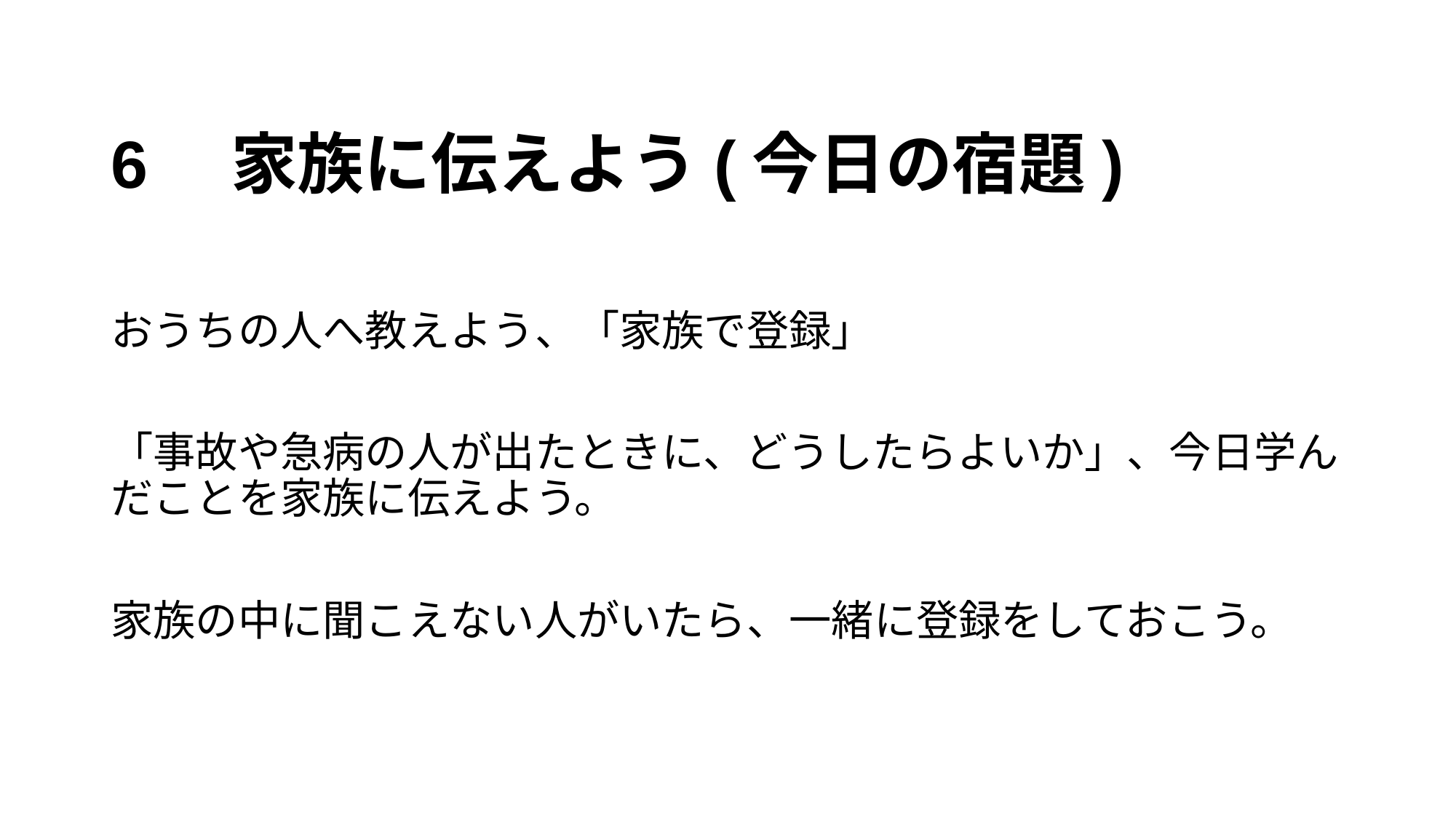

# 6　家族に伝えよう(今日の宿題)
おうちの人へ教えよう、「家族で登録」

「事故や急病の人が出たときに、どうしたらよいか」、今日学んだことを家族に伝えよう。

家族の中に聞こえない人がいたら、一緒に登録をしておこう。